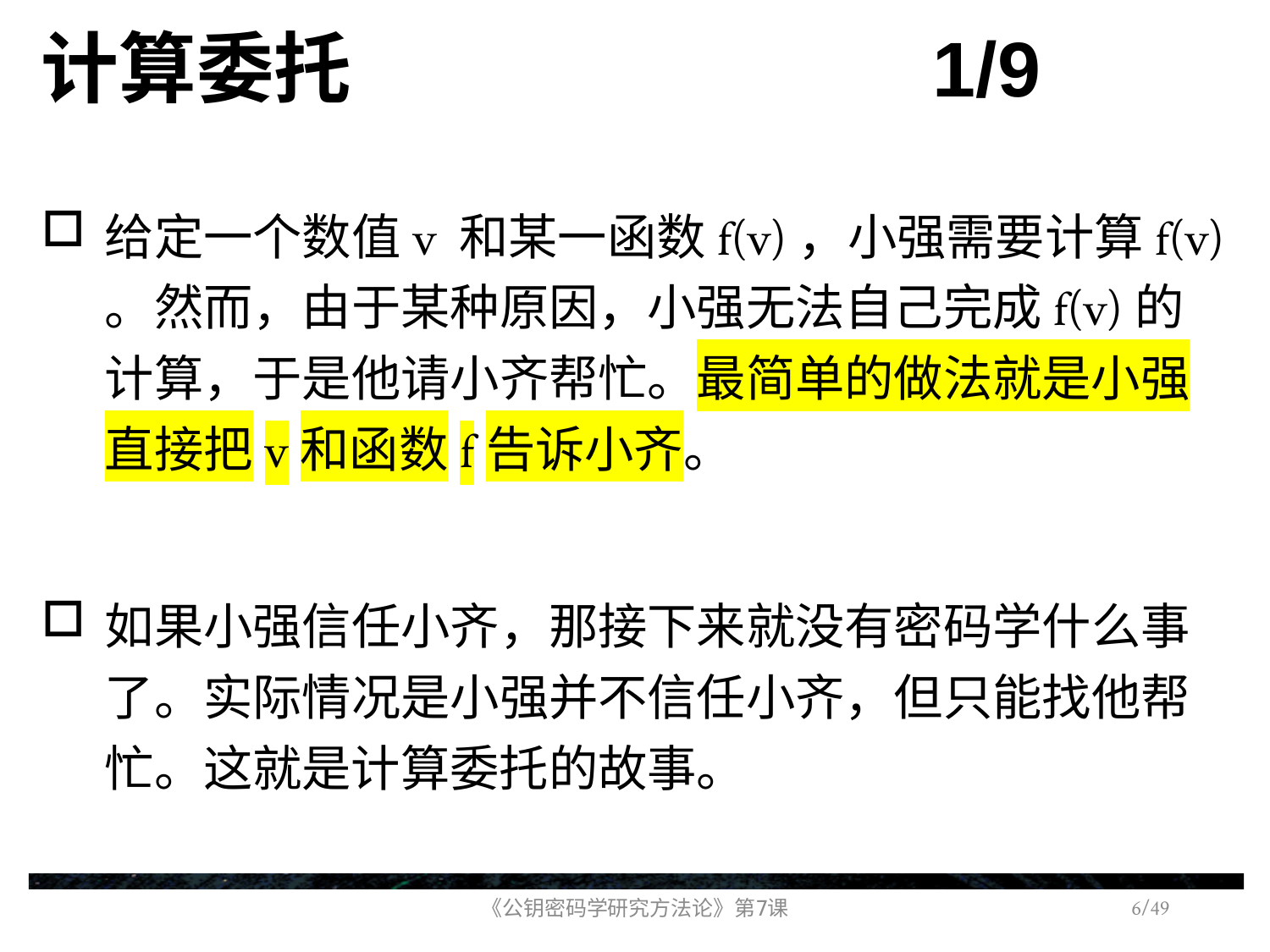

# 计算委托                                1/9
给定一个数值v 和某一函数f(v)，小强需要计算f(v) 。然而，由于某种原因，小强无法自己完成f(v)的计算，于是他请小齐帮忙。最简单的做法就是小强直接把v和函数f告诉小齐。

如果小强信任小齐，那接下来就没有密码学什么事了。实际情况是小强并不信任小齐，但只能找他帮忙。这就是计算委托的故事。
《公钥密码学研究方法论》第7课
6/49